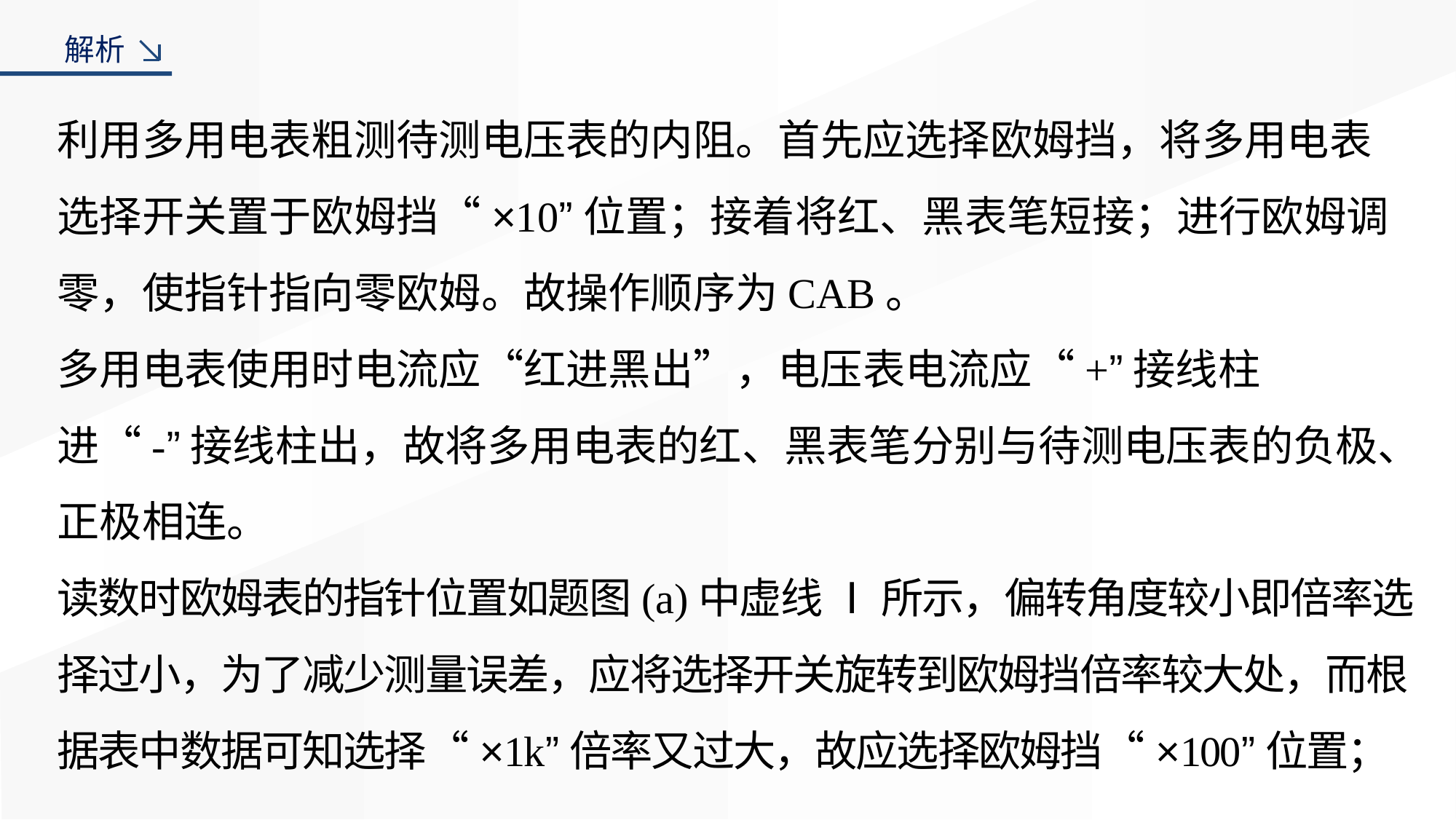

解析

利用多用电表粗测待测电压表的内阻。首先应选择欧姆挡，将多用电表选择开关置于欧姆挡“×10”位置；接着将红、黑表笔短接；进行欧姆调零，使指针指向零欧姆。故操作顺序为CAB。
多用电表使用时电流应“红进黑出”，电压表电流应“+”接线柱进“-”接线柱出，故将多用电表的红、黑表笔分别与待测电压表的负极、正极相连。
读数时欧姆表的指针位置如题图(a)中虚线 Ⅰ 所示，偏转角度较小即倍率选择过小，为了减少测量误差，应将选择开关旋转到欧姆挡倍率较大处，而根据表中数据可知选择“×1k”倍率又过大，故应选择欧姆挡“×100”位置；